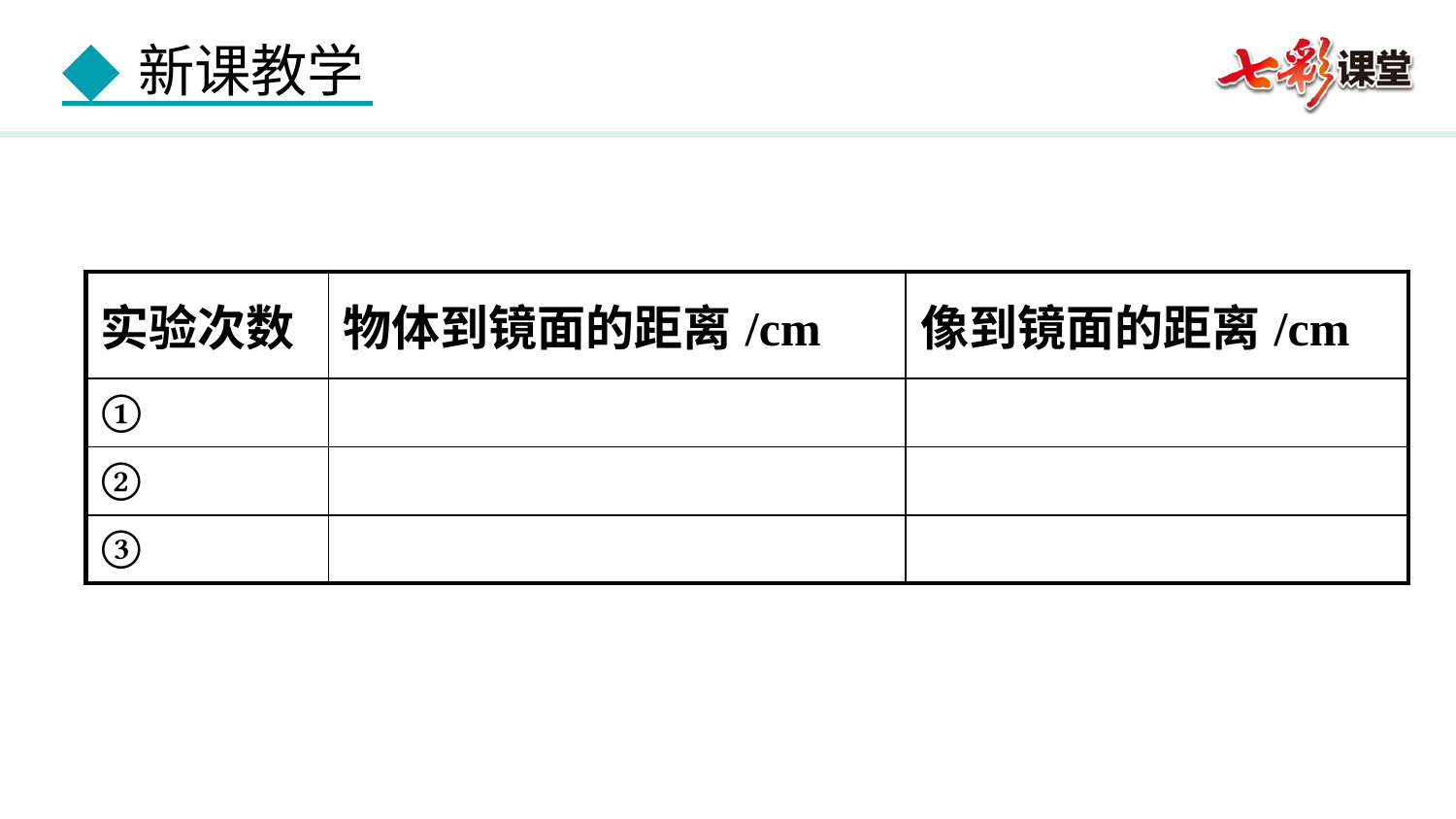

| 实验次数 | 物体到镜面的距离/cm | 像到镜面的距离/cm |
| --- | --- | --- |
| ① |  |  |
| ② |  |  |
| ③ |  |  |